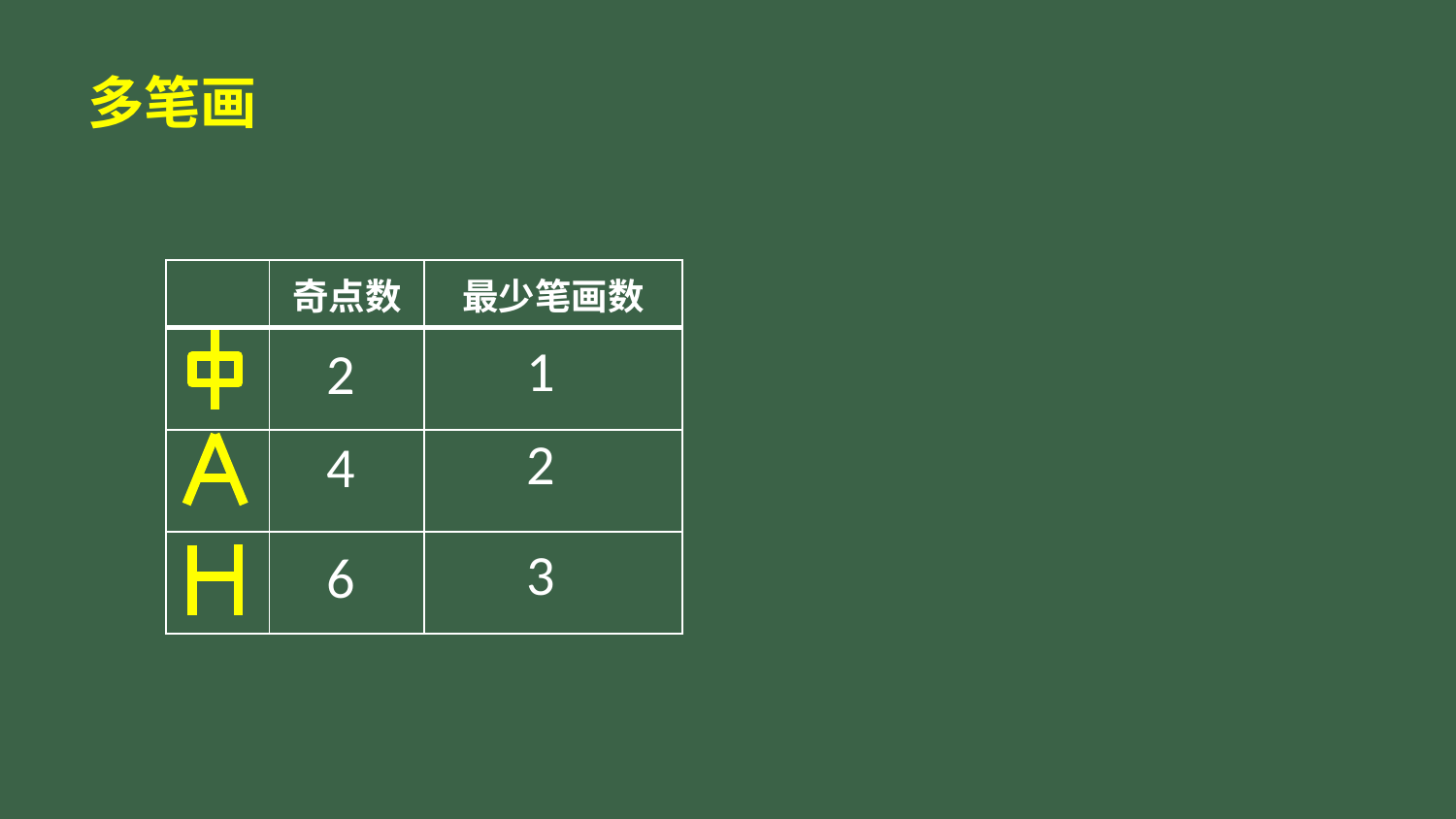

# 多笔画

|  | 奇点数 | 最少笔画数 |
| --- | --- | --- |
|  |  |  |
|  |  |  |
|  |  |  |
1

2
2
4
3
6